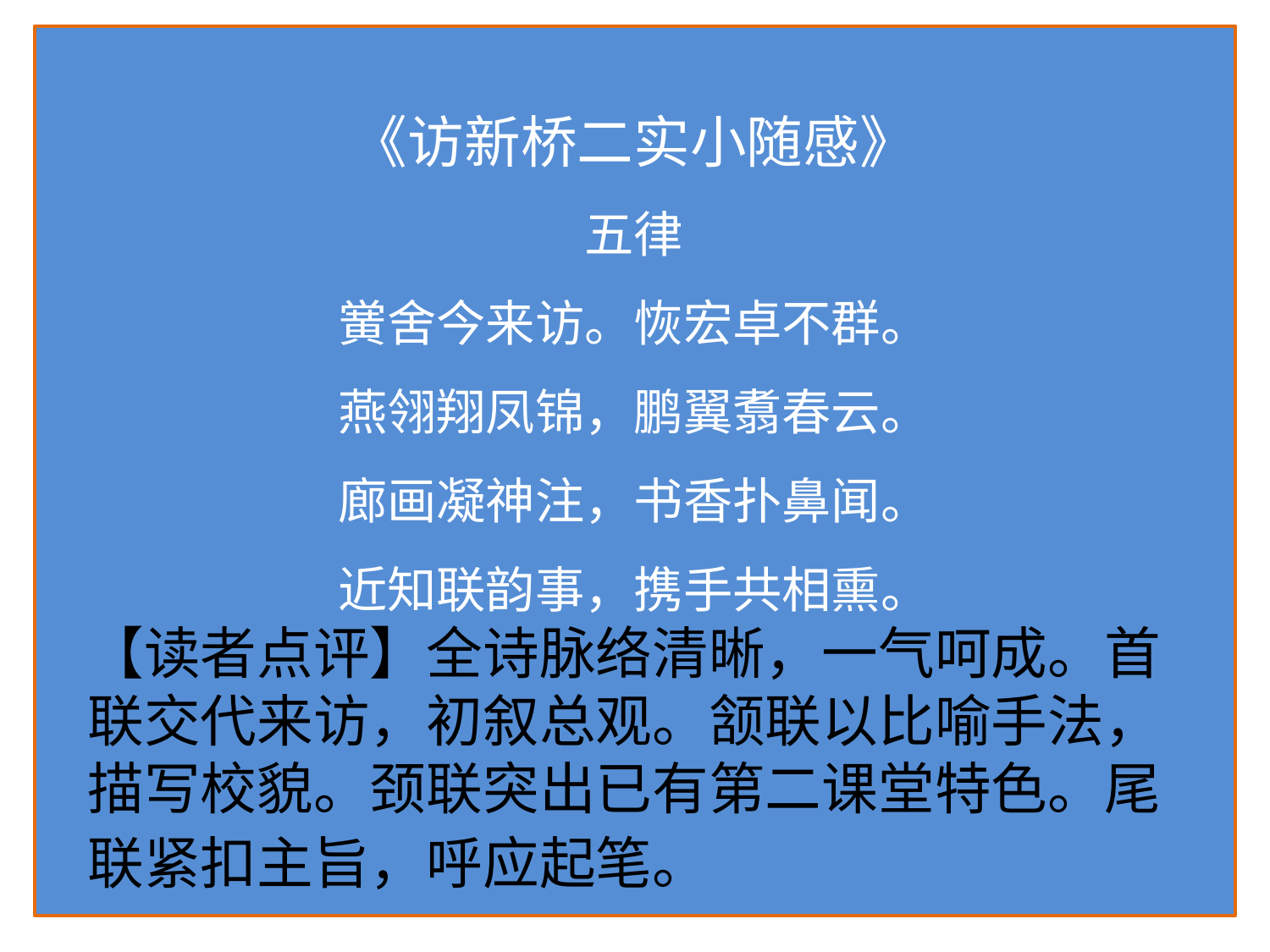

《访新桥二实小随感》
五律
黉舍今来访。恢宏卓不群。
燕翎翔凤锦，鹏翼翥春云。
廊画凝神注，书香扑鼻闻。
近知联韵事，携手共相熏。
【读者点评】全诗脉络清晰，一气呵成。首联交代来访，初叙总观。颔联以比喻手法，描写校貌。颈联突出已有第二课堂特色。尾联紧扣主旨，呼应起笔。